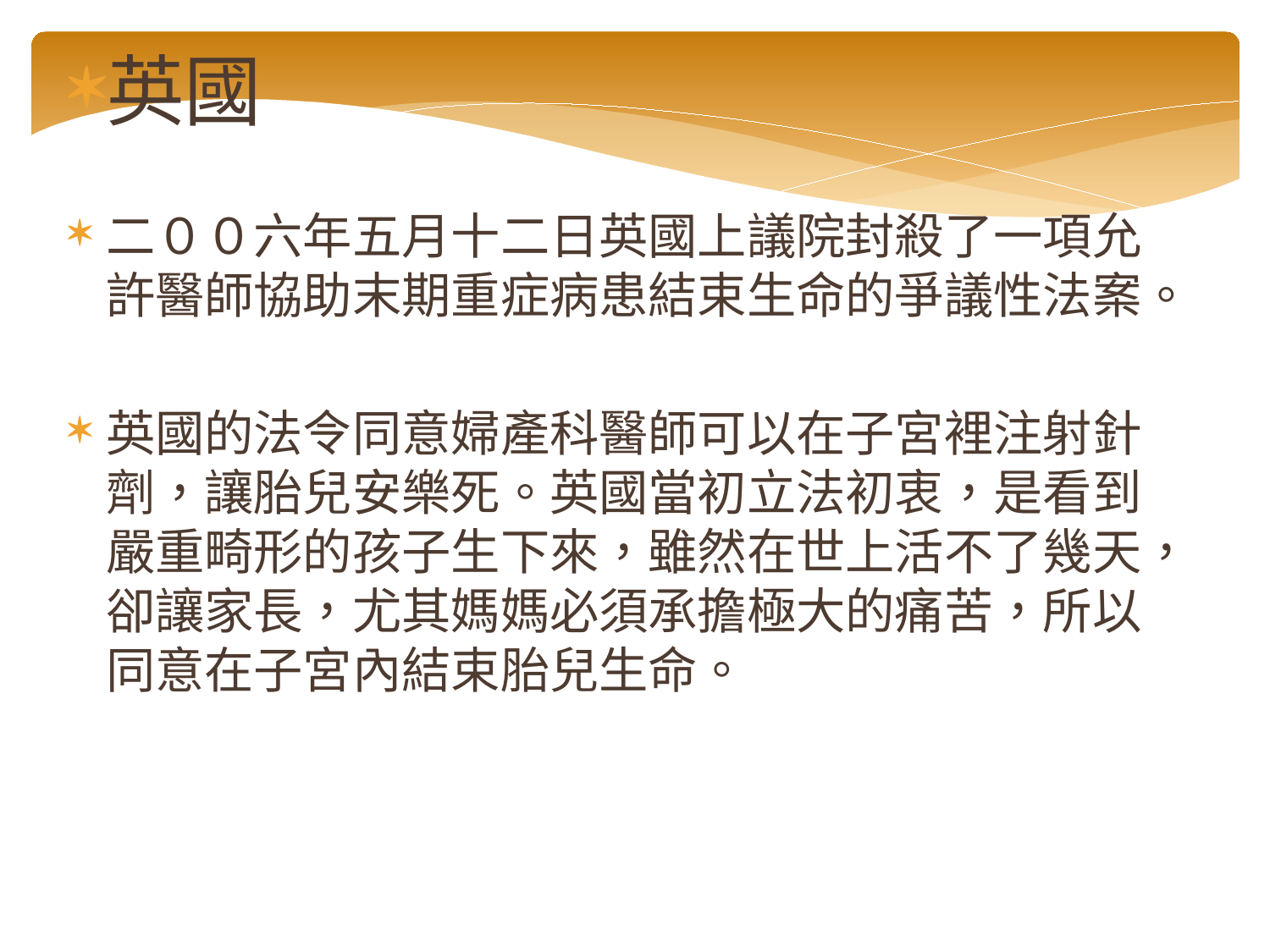

英國

二００六年五月十二日英國上議院封殺了一項允許醫師協助末期重症病患結束生命的爭議性法案。

英國的法令同意婦產科醫師可以在子宮裡注射針劑，讓胎兒安樂死。英國當初立法初衷，是看到嚴重畸形的孩子生下來，雖然在世上活不了幾天，卻讓家長，尤其媽媽必須承擔極大的痛苦，所以同意在子宮內結束胎兒生命。